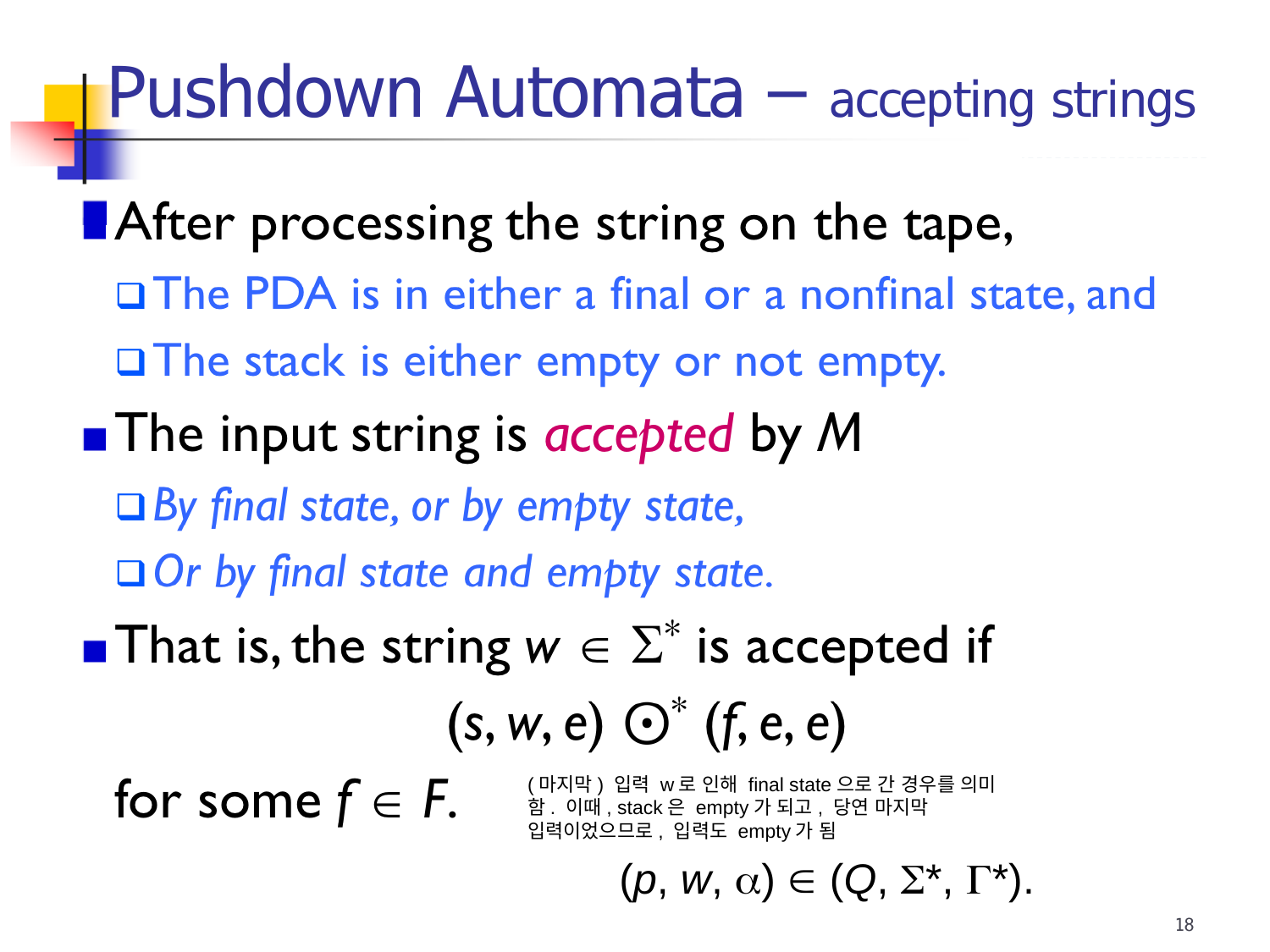

Pushdown Automata – accepting strings
(마지막) 입력 w로 인해 final state으로 간 경우를 의미함. 이때, stack은 empty가 되고, 당연 마지막 입력이었으므로, 입력도 empty가 됨
(p, w, α) ∈ (Q, Σ*, Γ*).
18